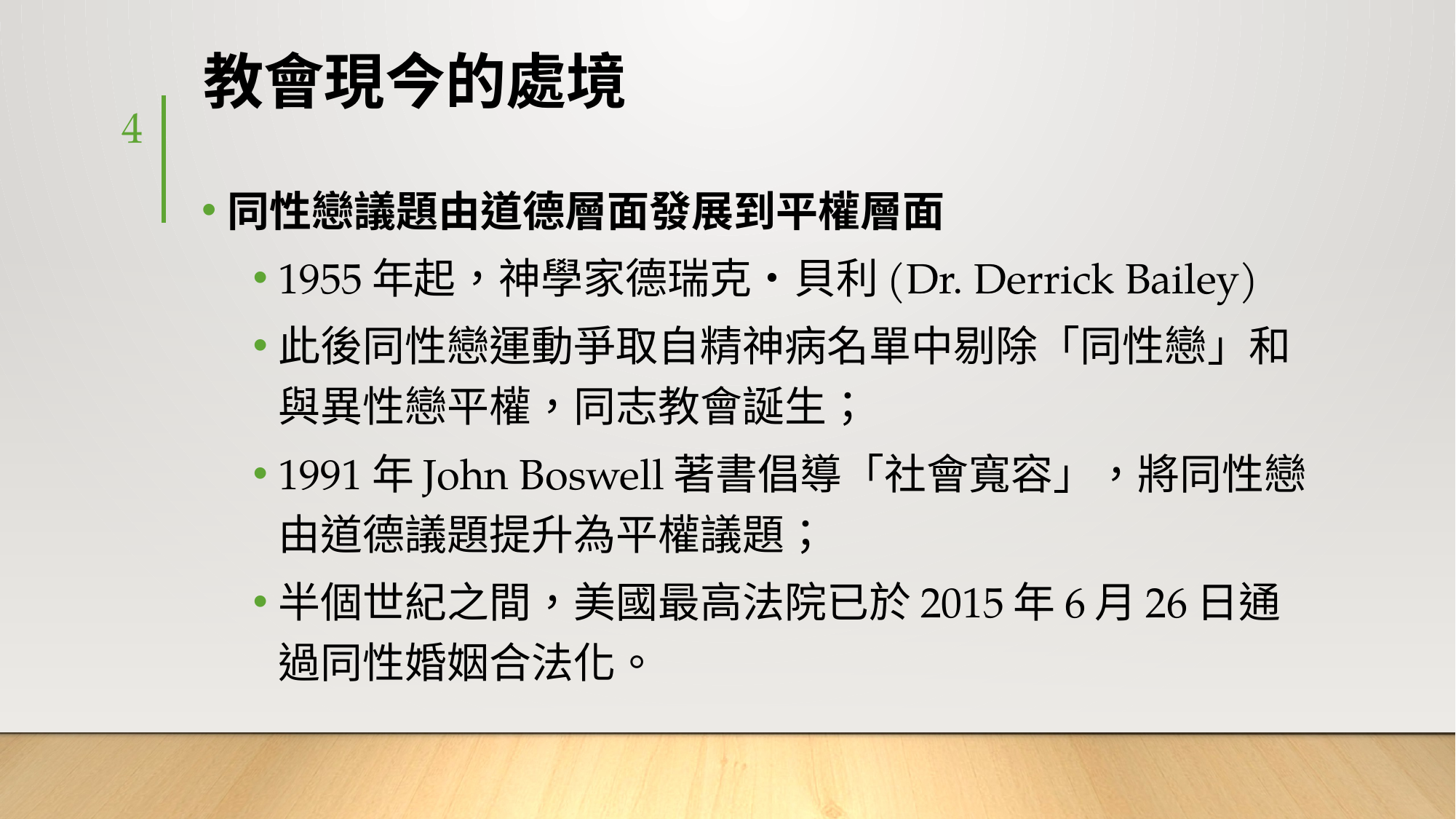

# 教會現今的處境
4
同性戀議題由道德層面發展到平權層面
1955年起，神學家德瑞克•貝利(Dr. Derrick Bailey)
此後同性戀運動爭取自精神病名單中剔除「同性戀」和與異性戀平權，同志教會誕生；
1991年John Boswell著書倡導「社會寬容」，將同性戀由道德議題提升為平權議題；
半個世紀之間，美國最高法院已於2015年6月26日通過同性婚姻合法化。